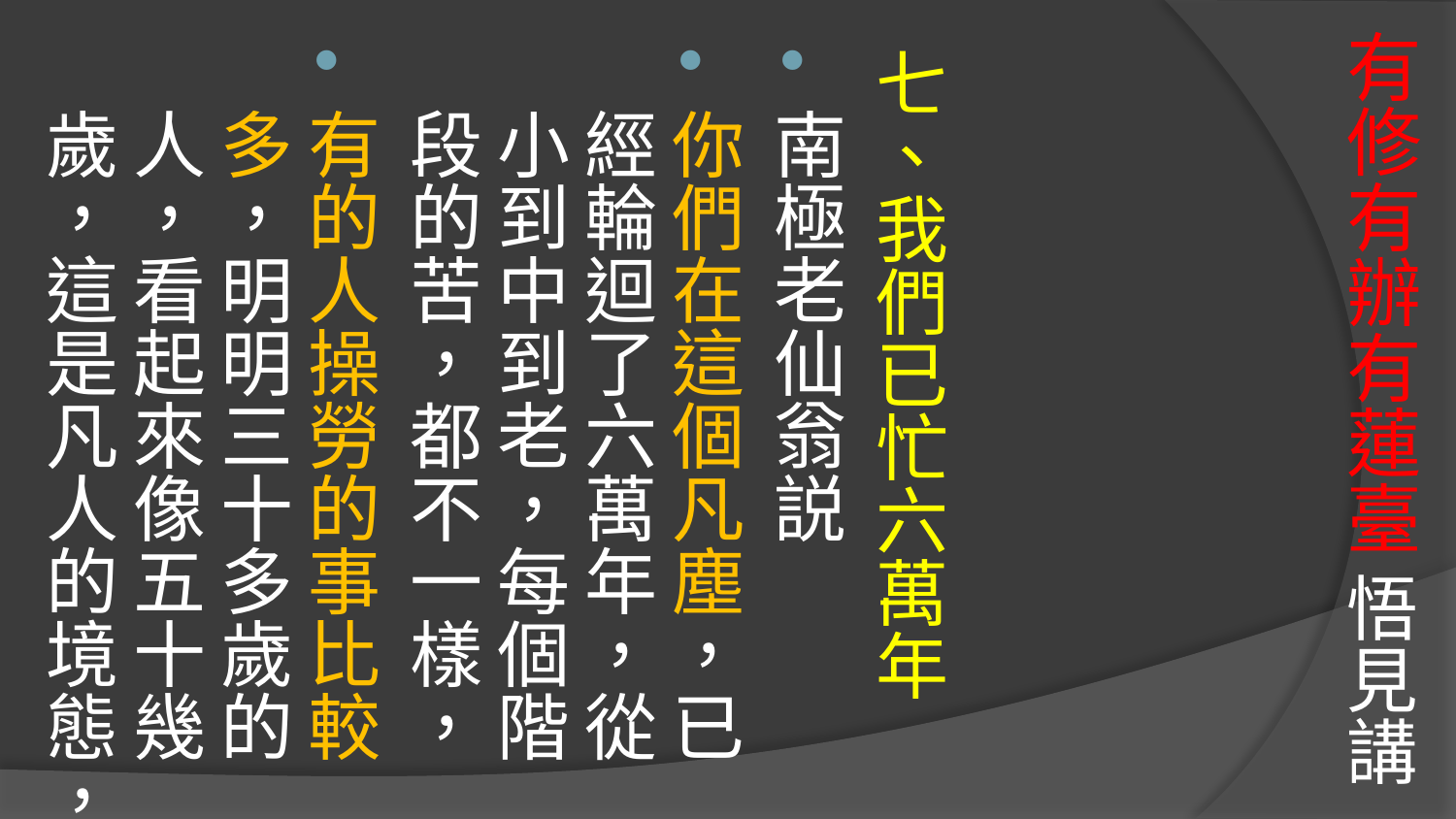

# 有修有辦有蓮臺 悟見講
七、我們已忙六萬年
南極老仙翁説
你們在這個凡塵，已經輪迴了六萬年，從小到中到老，每個階段的苦，都不一樣，
有的人操勞的事比較多，明明三十多歲的人，看起來像五十幾歲，這是凡人的境態，